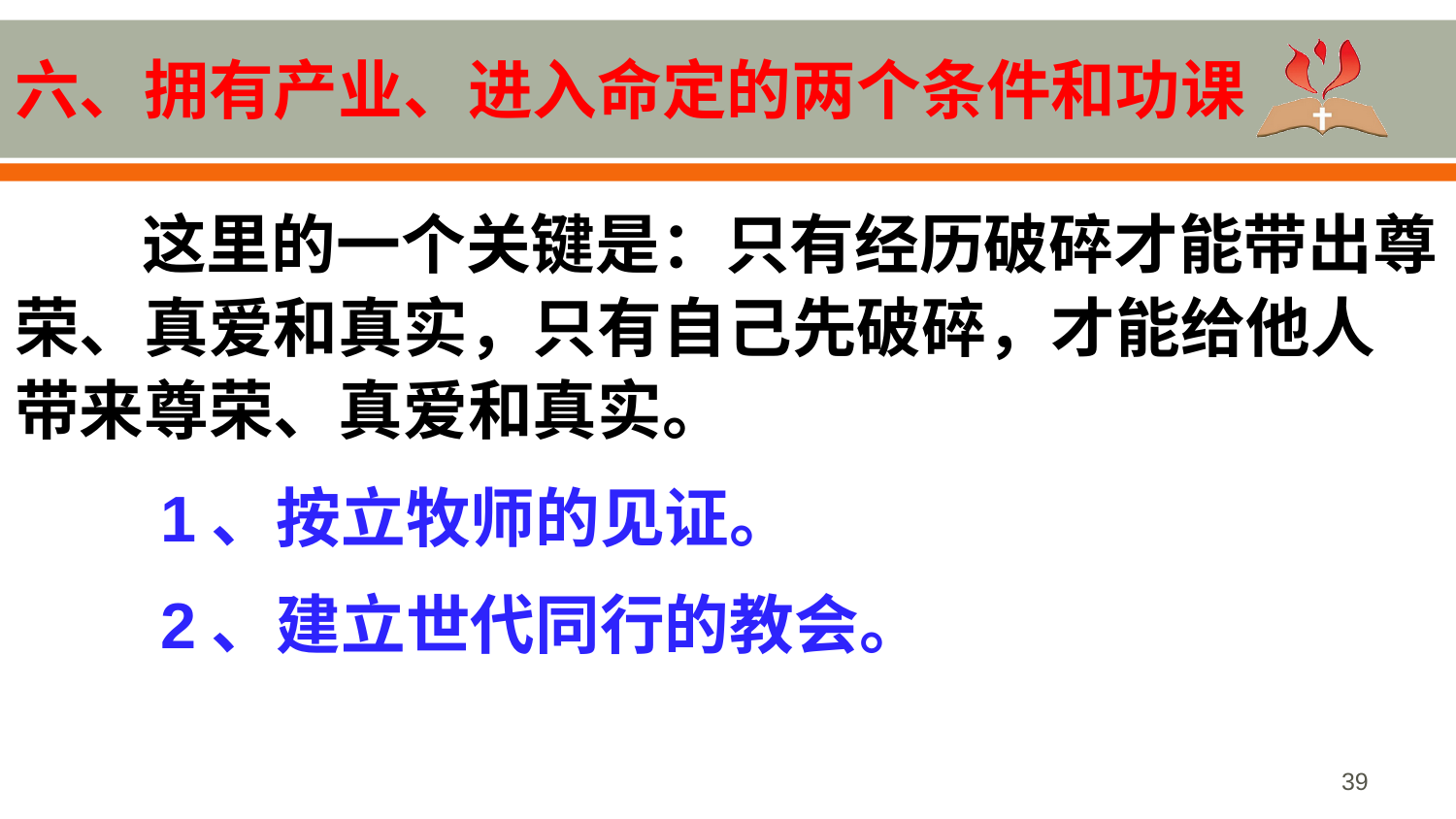

# 六、拥有产业、进入命定的两个条件和功课
这里的一个关键是：只有经历破碎才能带出尊荣、真爱和真实，只有自己先破碎，才能给他人带来尊荣、真爱和真实。
	1、按立牧师的见证。
	2、建立世代同行的教会。

39